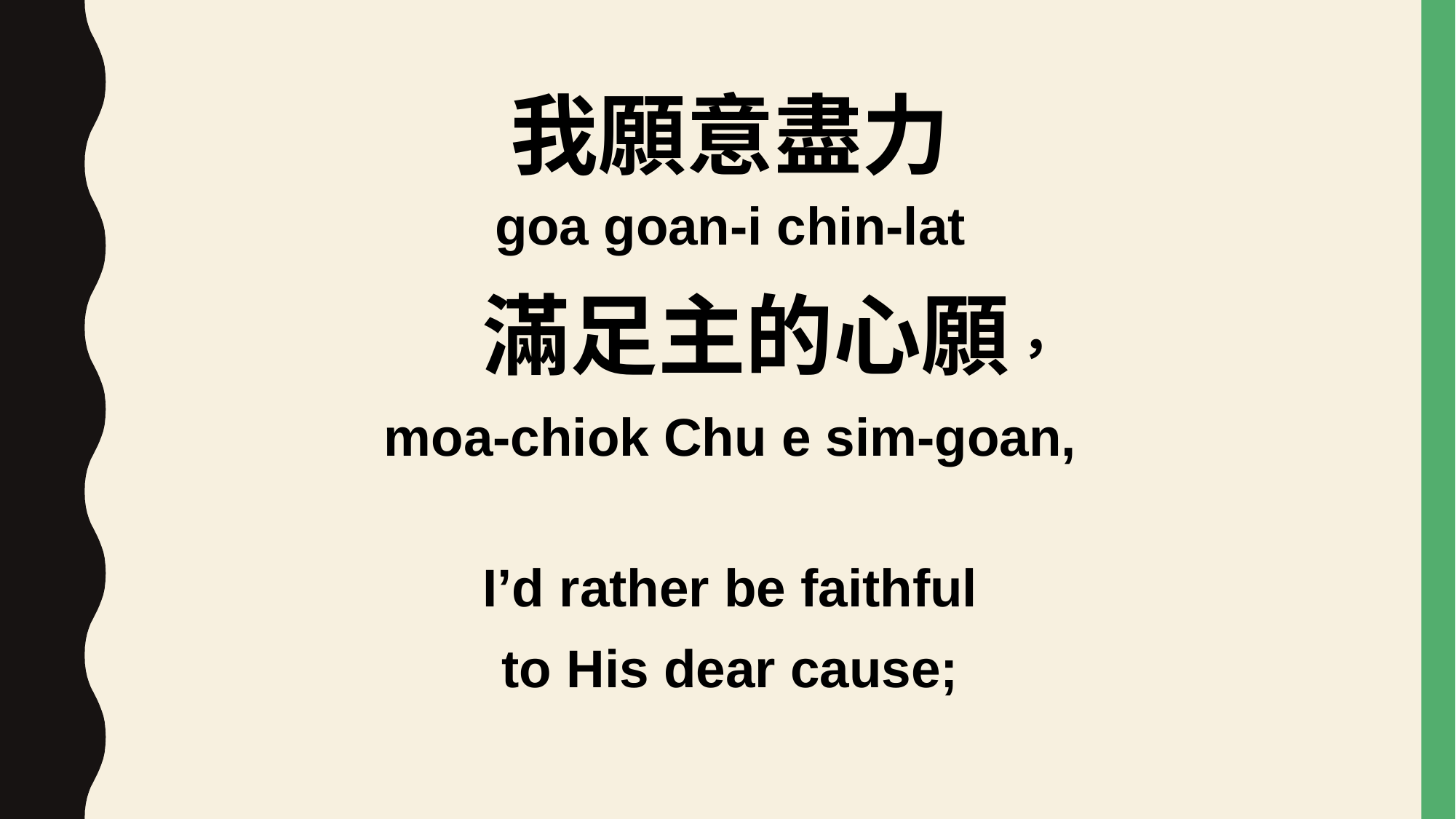

我願意盡力
goa goan-i chin-lat
   滿足主的心願，
moa-chiok Chu e sim-goan,
I’d rather be faithful
to His dear cause;